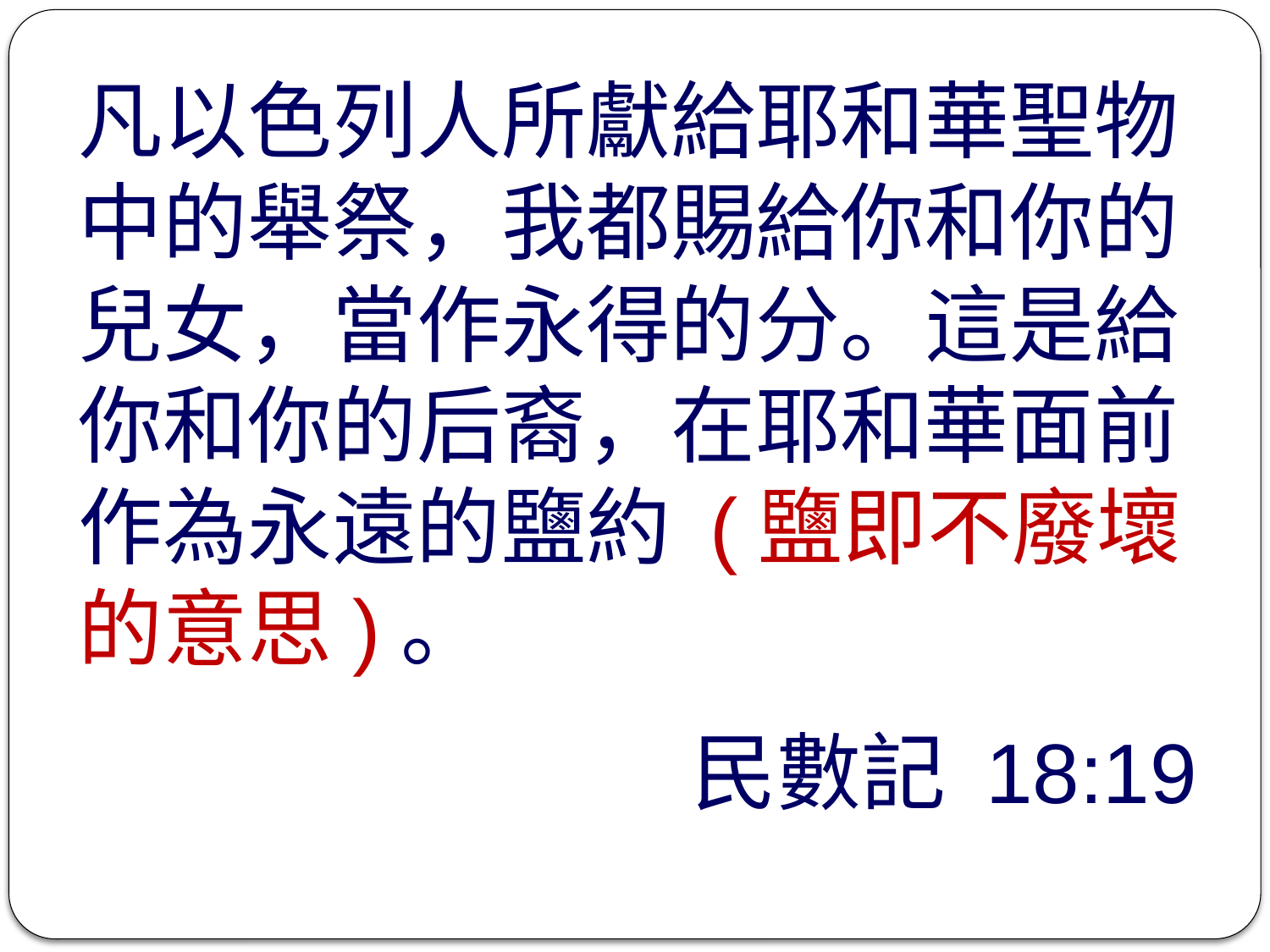

凡以色列人所獻給耶和華聖物中的舉祭，我都賜給你和你的兒女，當作永得的分。這是給你和你的后裔，在耶和華面前作為永遠的鹽約 (鹽即不廢壞的意思)。
民數記 18:19